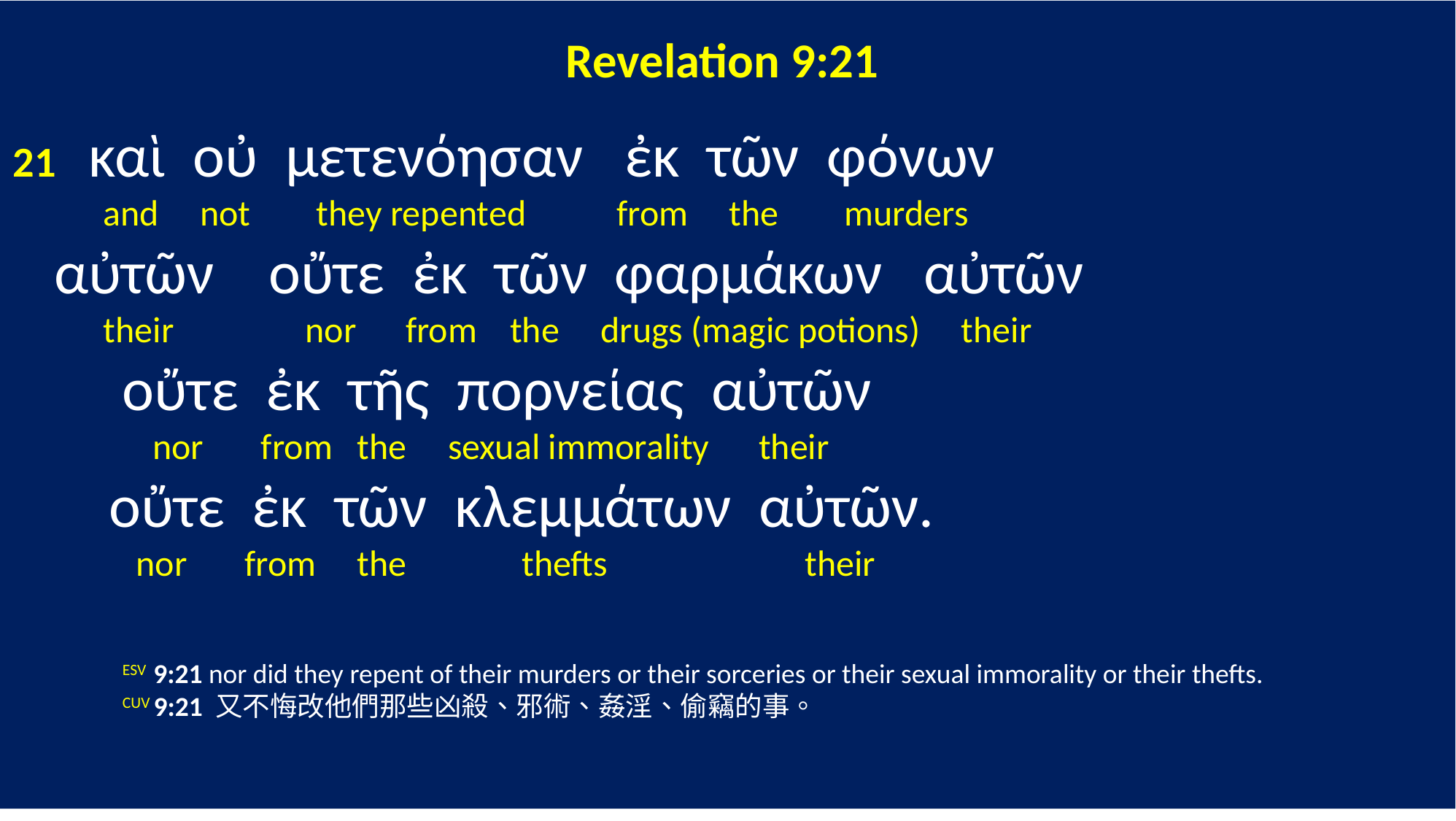

Revelation 9:21

21   καὶ  οὐ  μετενόησαν   ἐκ  τῶν  φόνων
           and     not        they repented           from     the        murders
   αὐτῶν    οὔτε  ἐκ  τῶν  φαρμάκων   αὐτῶν
           their                nor      from    the     drugs (magic potions)     their
        οὔτε  ἐκ  τῆς  πορνείας  αὐτῶν
                 nor       from   the     sexual immorality      their
       οὔτε  ἐκ  τῶν  κλεμμάτων  αὐτῶν.
               nor       from     the              thefts                        their

	ESV  9:21 nor did they repent of their murders or their sorceries or their sexual immorality or their thefts.
	CUV 9:21 又不悔改他們那些凶殺、邪術、姦淫、偷竊的事。